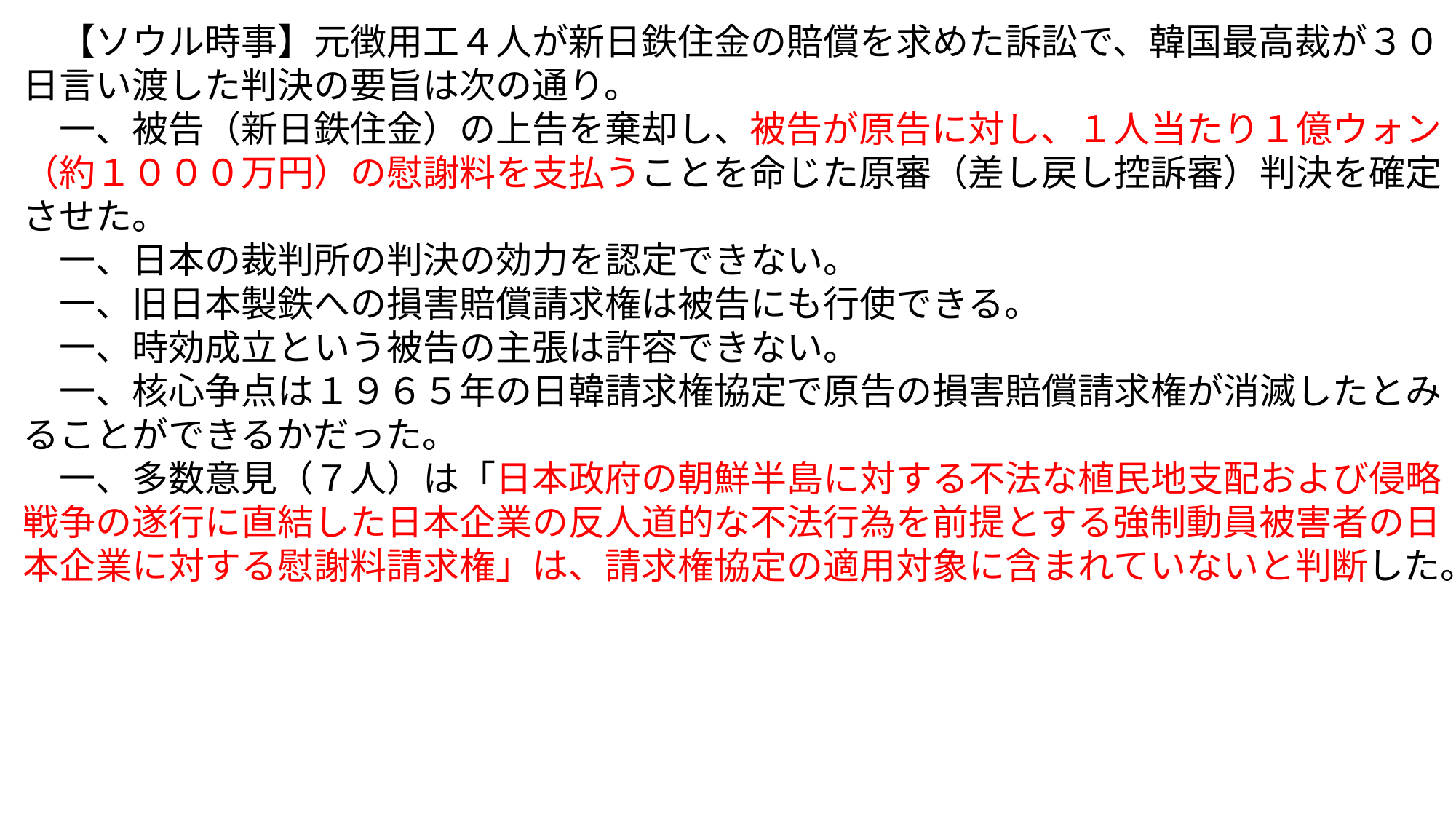

【ソウル時事】元徴用工４人が新日鉄住金の賠償を求めた訴訟で、韓国最高裁が３０日言い渡した判決の要旨は次の通り。
　一、被告（新日鉄住金）の上告を棄却し、被告が原告に対し、１人当たり１億ウォン（約１０００万円）の慰謝料を支払うことを命じた原審（差し戻し控訴審）判決を確定させた。
　一、日本の裁判所の判決の効力を認定できない。
　一、旧日本製鉄への損害賠償請求権は被告にも行使できる。
　一、時効成立という被告の主張は許容できない。
　一、核心争点は１９６５年の日韓請求権協定で原告の損害賠償請求権が消滅したとみることができるかだった。
　一、多数意見（７人）は「日本政府の朝鮮半島に対する不法な植民地支配および侵略戦争の遂行に直結した日本企業の反人道的な不法行為を前提とする強制動員被害者の日本企業に対する慰謝料請求権」は、請求権協定の適用対象に含まれていないと判断した。